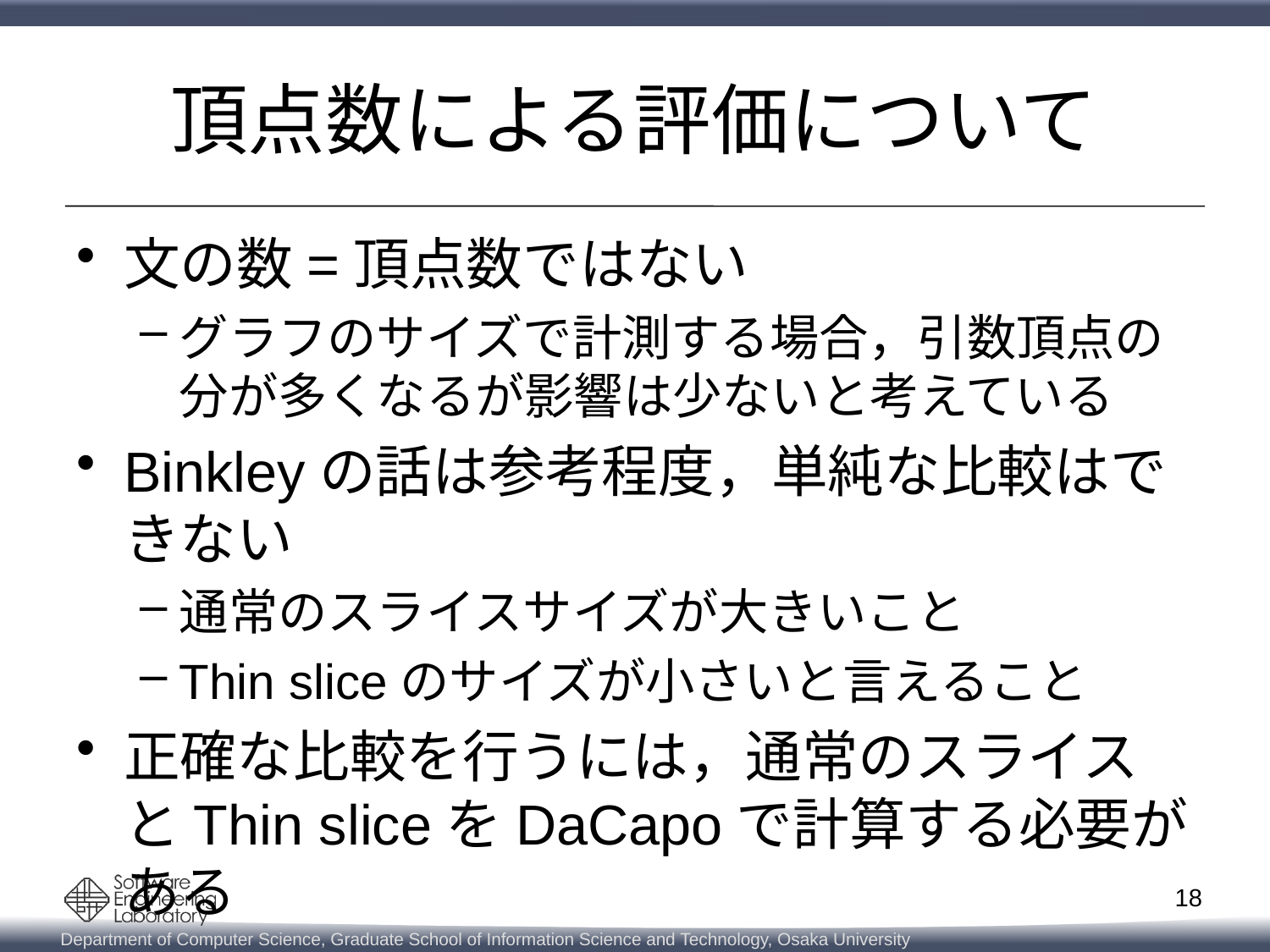

# 頂点数による評価について
文の数=頂点数ではない
グラフのサイズで計測する場合，引数頂点の分が多くなるが影響は少ないと考えている
Binkleyの話は参考程度，単純な比較はできない
通常のスライスサイズが大きいこと
Thin sliceのサイズが小さいと言えること
正確な比較を行うには，通常のスライスとThin sliceをDaCapoで計算する必要がある
18